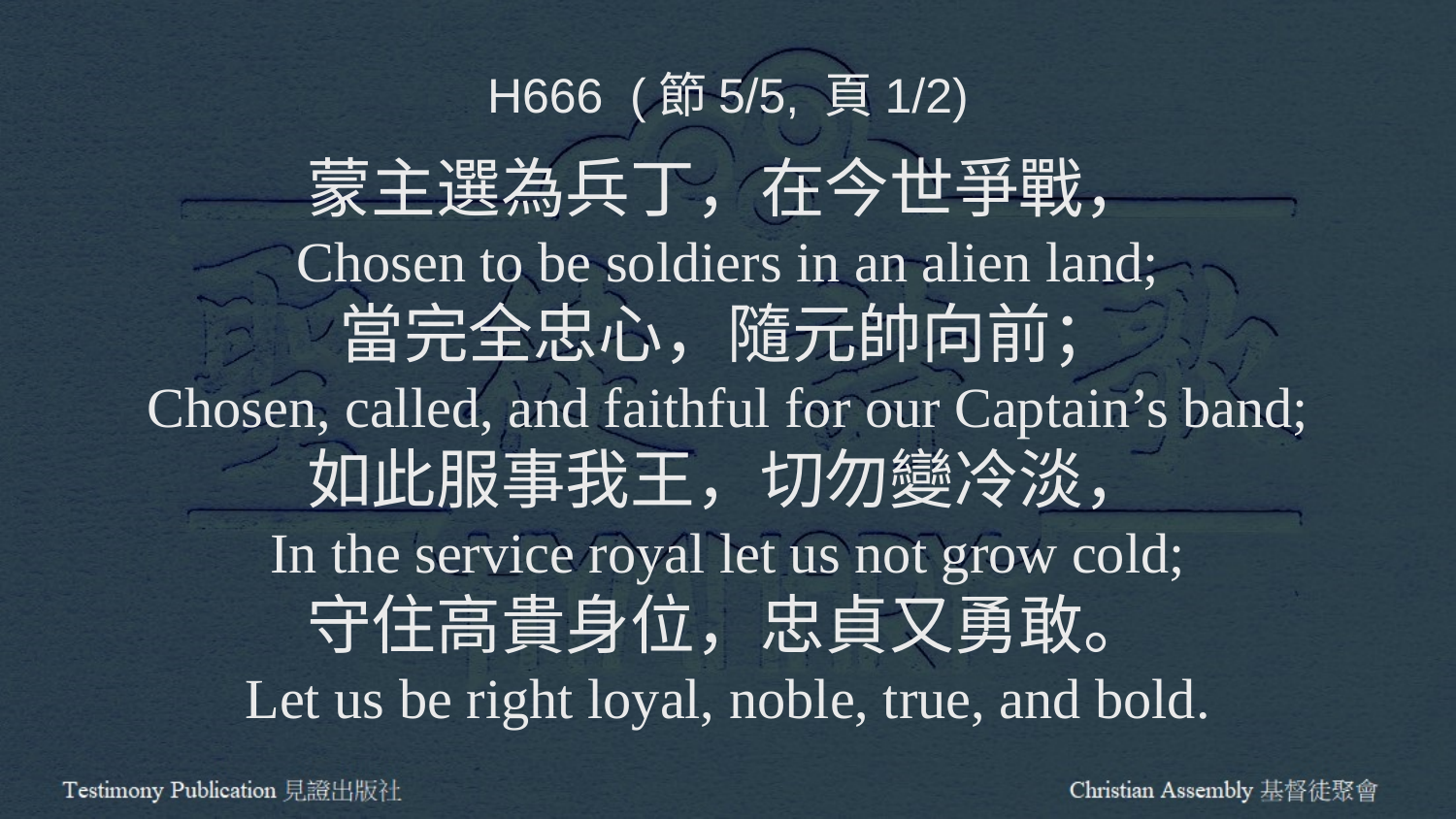

H666  (節5/5, 頁1/2)
蒙主選為兵丁，在今世爭戰，
Chosen to be soldiers in an alien land;
當完全忠心，隨元帥向前；
Chosen, called, and faithful for our Captain’s band;
如此服事我王，切勿變冷淡，
In the service royal let us not grow cold;
守住高貴身位，忠貞又勇敢。
Let us be right loyal, noble, true, and bold.